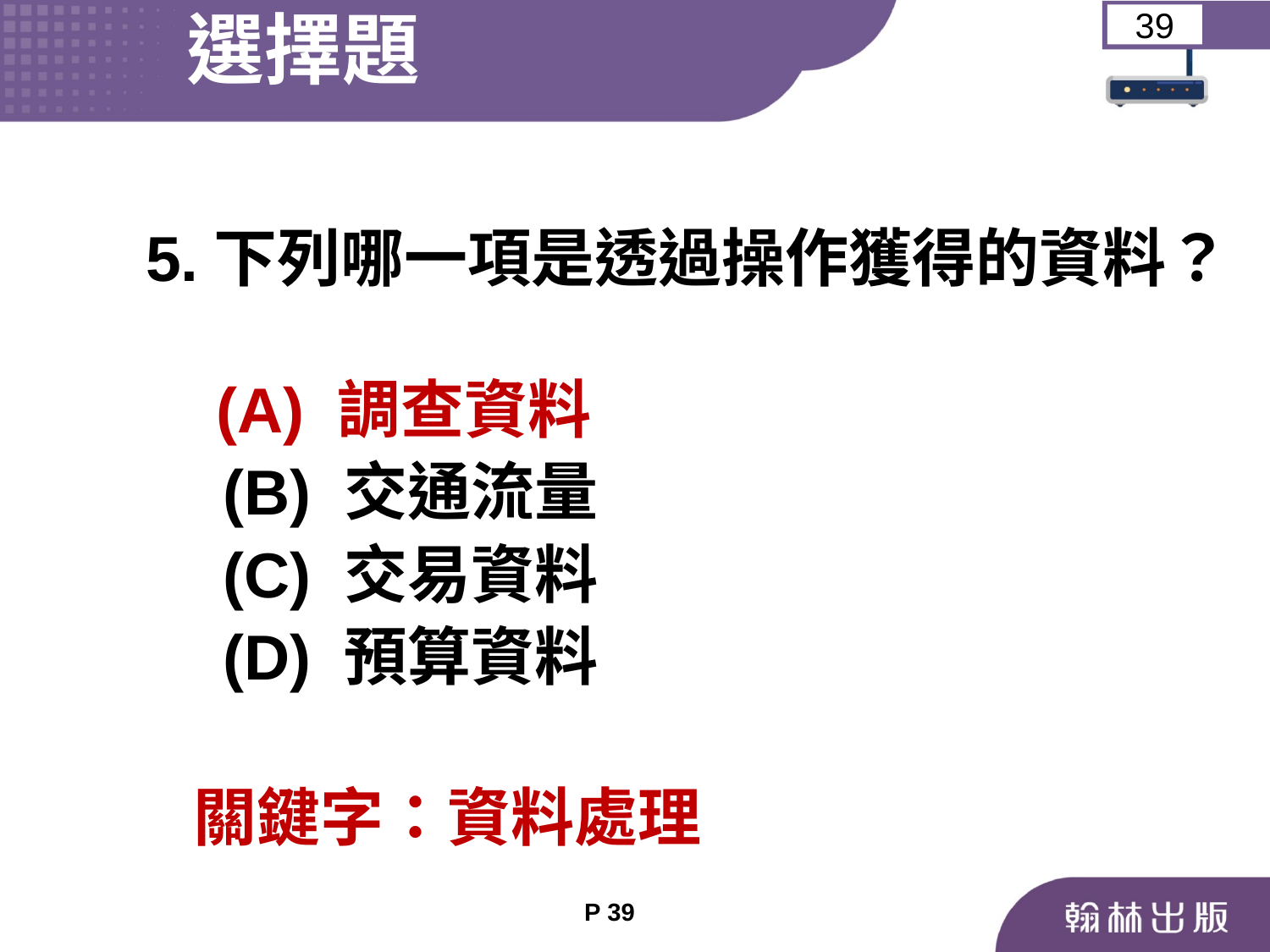

選擇題

39
 5.下列哪一項是透過操作獲得的資料？
     (A) 調查資料
	    (B) 交通流量
	    (C) 交易資料
	    (D) 預算資料
關鍵字：資料處理
P 39